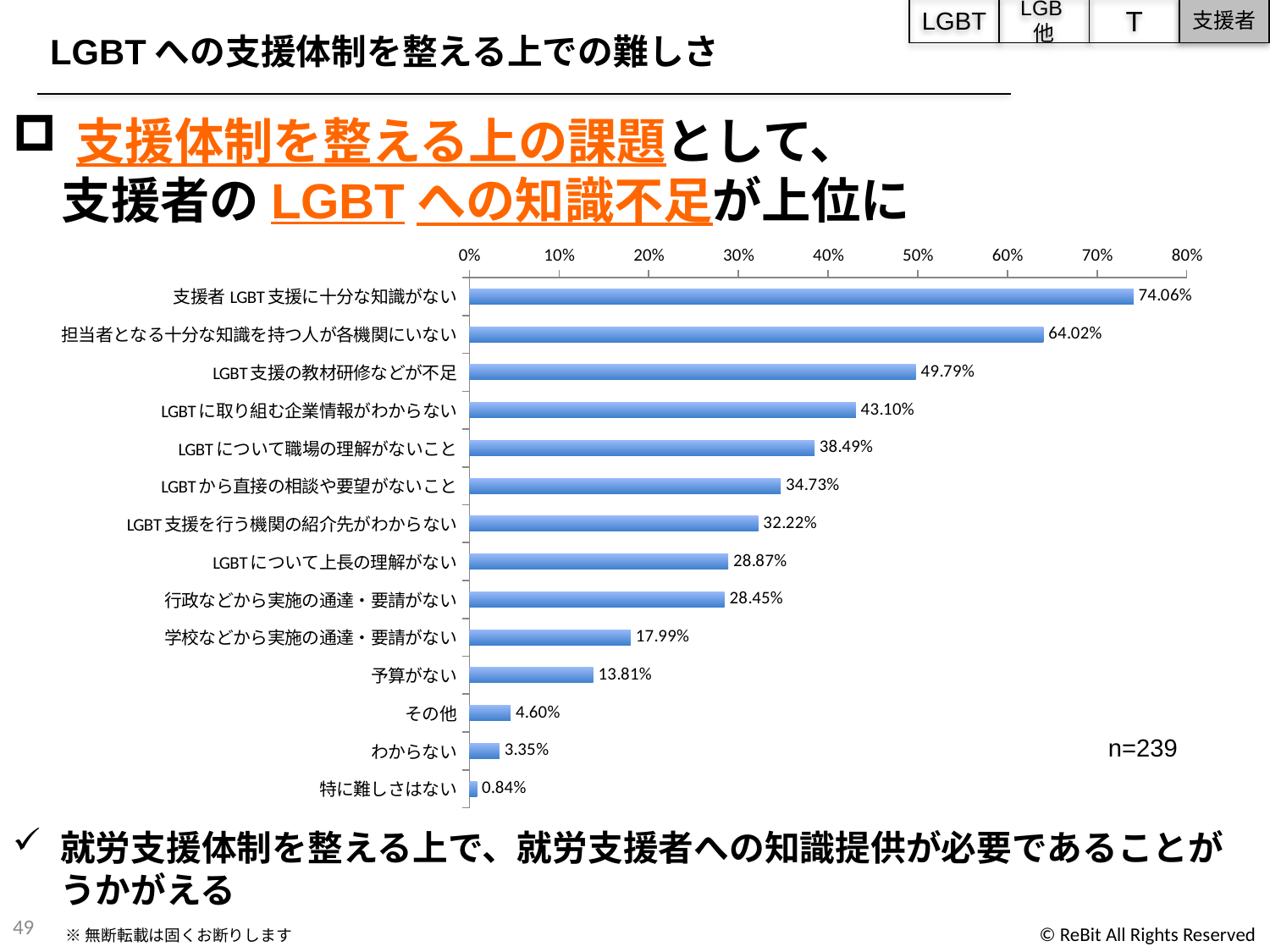

LGBT
LGB他
T
支援者
LGBTへの支援体制を整える上での難しさ
支援体制を整える上の課題として、
　支援者のLGBTへの知識不足が上位に

### Chart

| Category |  |
|---|---|
| 支援者LGBT支援に十分な知識がない | 0.7406 |
| 担当者となる十分な知識を持つ人が各機関にいない | 0.6402 |
| LGBT支援の教材研修などが不足 | 0.4979 |
| LGBTに取り組む企業情報がわからない | 0.431 |
| LGBTについて職場の理解がないこと | 0.3849 |
| LGBTから直接の相談や要望がないこと | 0.3473 |
| LGBT支援を行う機関の紹介先がわからない | 0.3222 |
| LGBTについて上長の理解がない | 0.2887 |
| 行政などから実施の通達・要請がない | 0.2845 |
| 学校などから実施の通達・要請がない | 0.1799 |
| 予算がない | 0.1381 |
| その他 | 0.046 |
| わからない | 0.0335 |
| 特に難しさはない | 0.0084 |
n=239
就労支援体制を整える上で、就労支援者への知識提供が必要であることがうかがえる
49